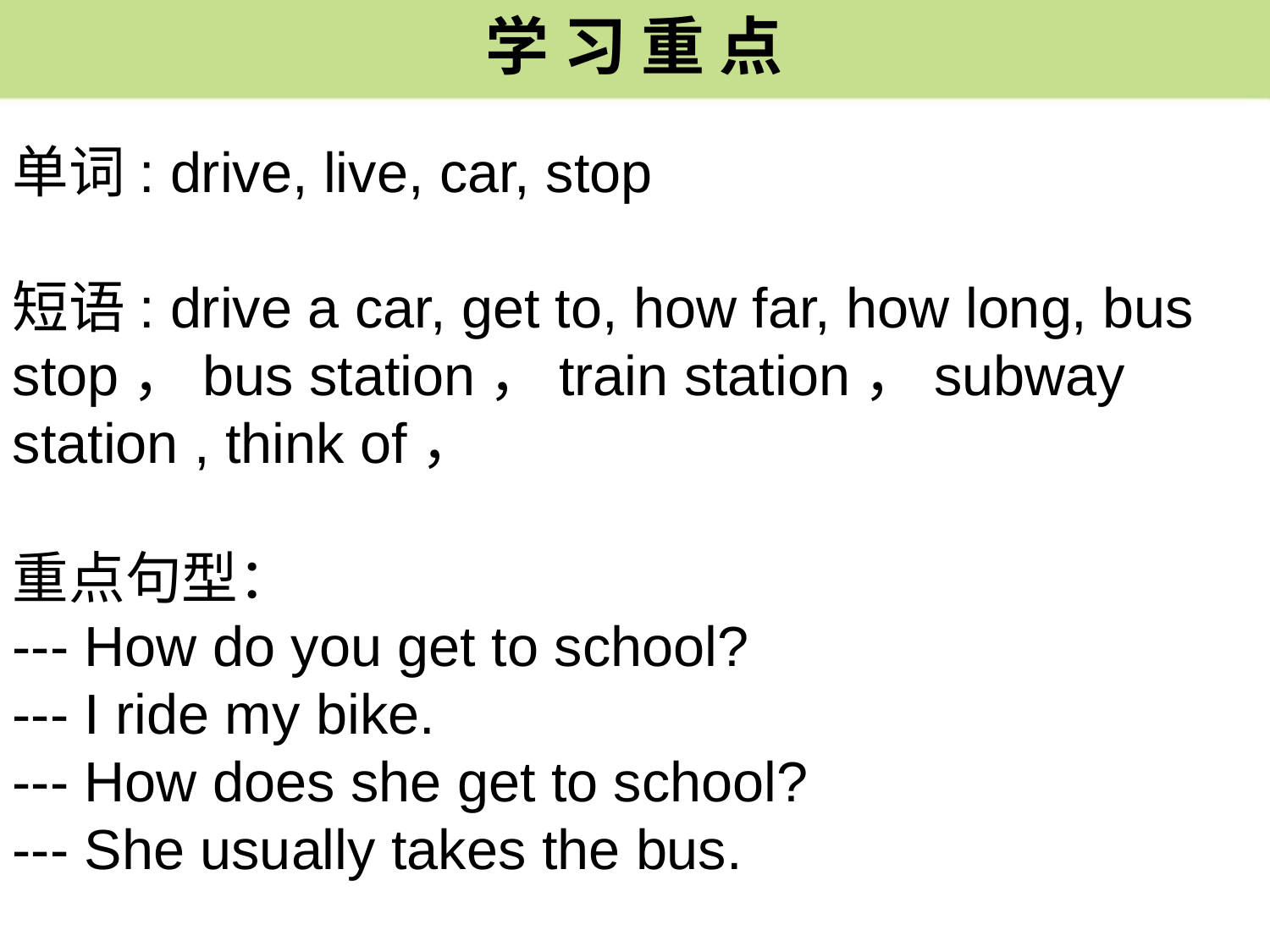

学 习 重 点
单词: drive, live, car, stop

短语: drive a car, get to, how far, how long, bus stop，bus station，train station，subway station , think of，

重点句型：
--- How do you get to school?
--- I ride my bike.
--- How does she get to school?
--- She usually takes the bus.